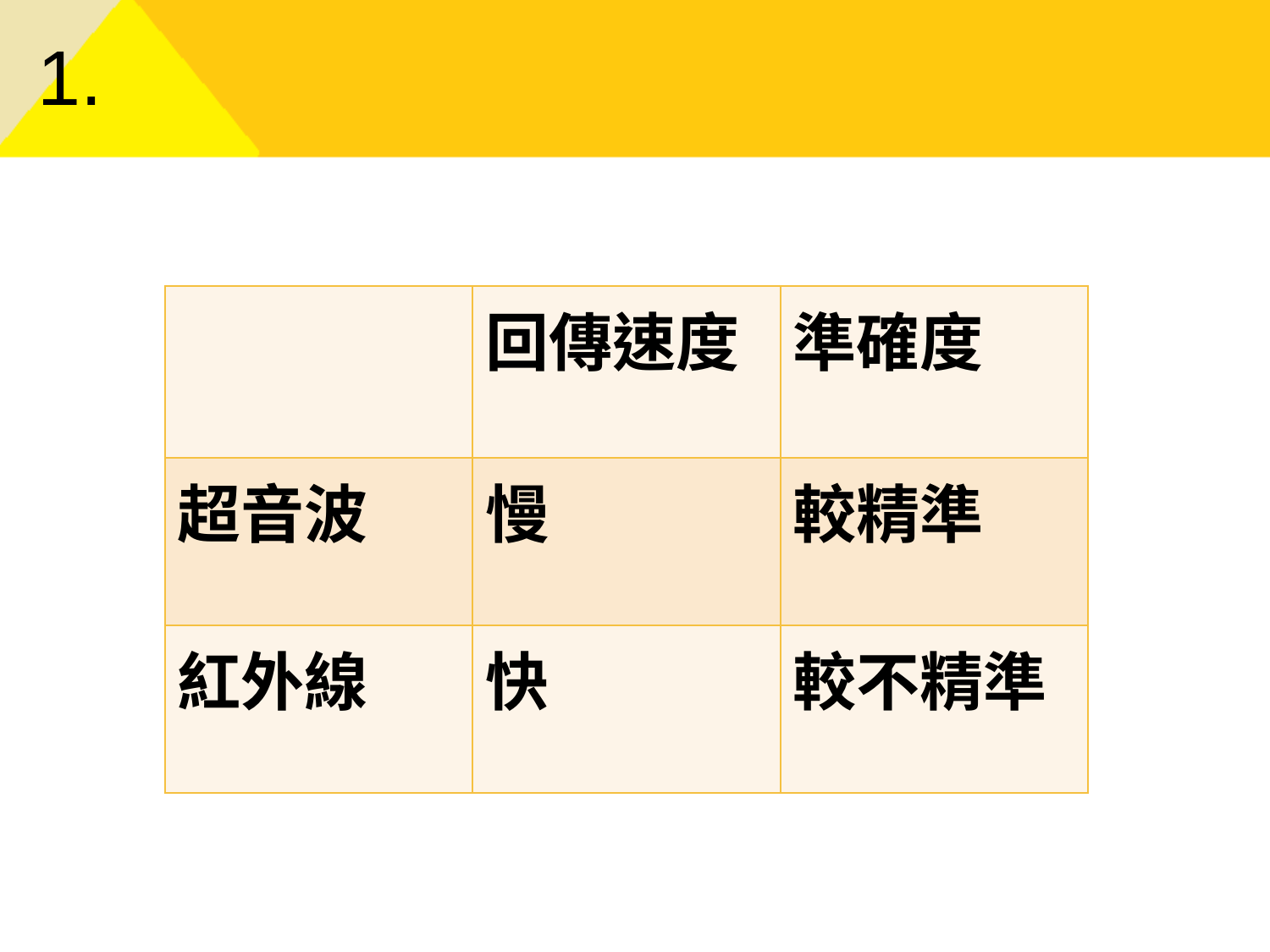

# 1.

|  | 回傳速度 | 準確度 |
| --- | --- | --- |
| 超音波 | 慢 | 較精準 |
| 紅外線 | 快 | 較不精準 |